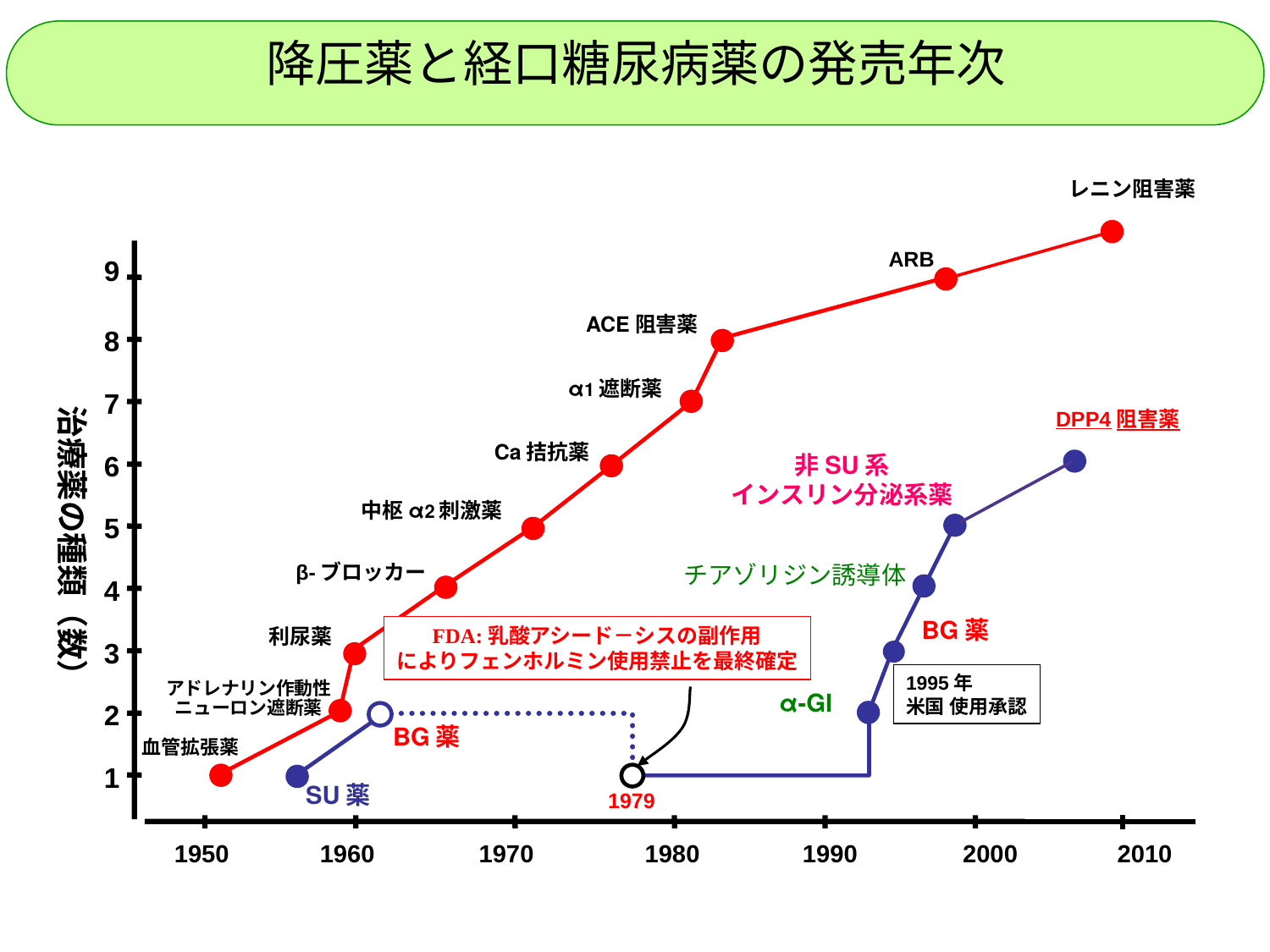

降圧薬と経口糖尿病薬の発売年次
レニン阻害薬

ARB
9

ACE阻害薬
8

α1遮断薬
7

治療薬の種類（数）
DPP4阻害薬

Ca拮抗薬
6
非SU系
インスリン分泌系薬

中枢α2刺激薬
5

β-ブロッカー
チアゾリジン誘導体
4

BG薬
FDA:乳酸アシード－シスの副作用
によりフェンホルミン使用禁止を最終確定
利尿薬
3

1995年
米国 使用承認
アドレナリン作動性
ニューロン遮断薬
α-GI

2

BG薬
血管拡張薬
1

SU薬
1979

1950             1960        　  1970         　  1980       　   1990   　   　 2000   　  　 2010